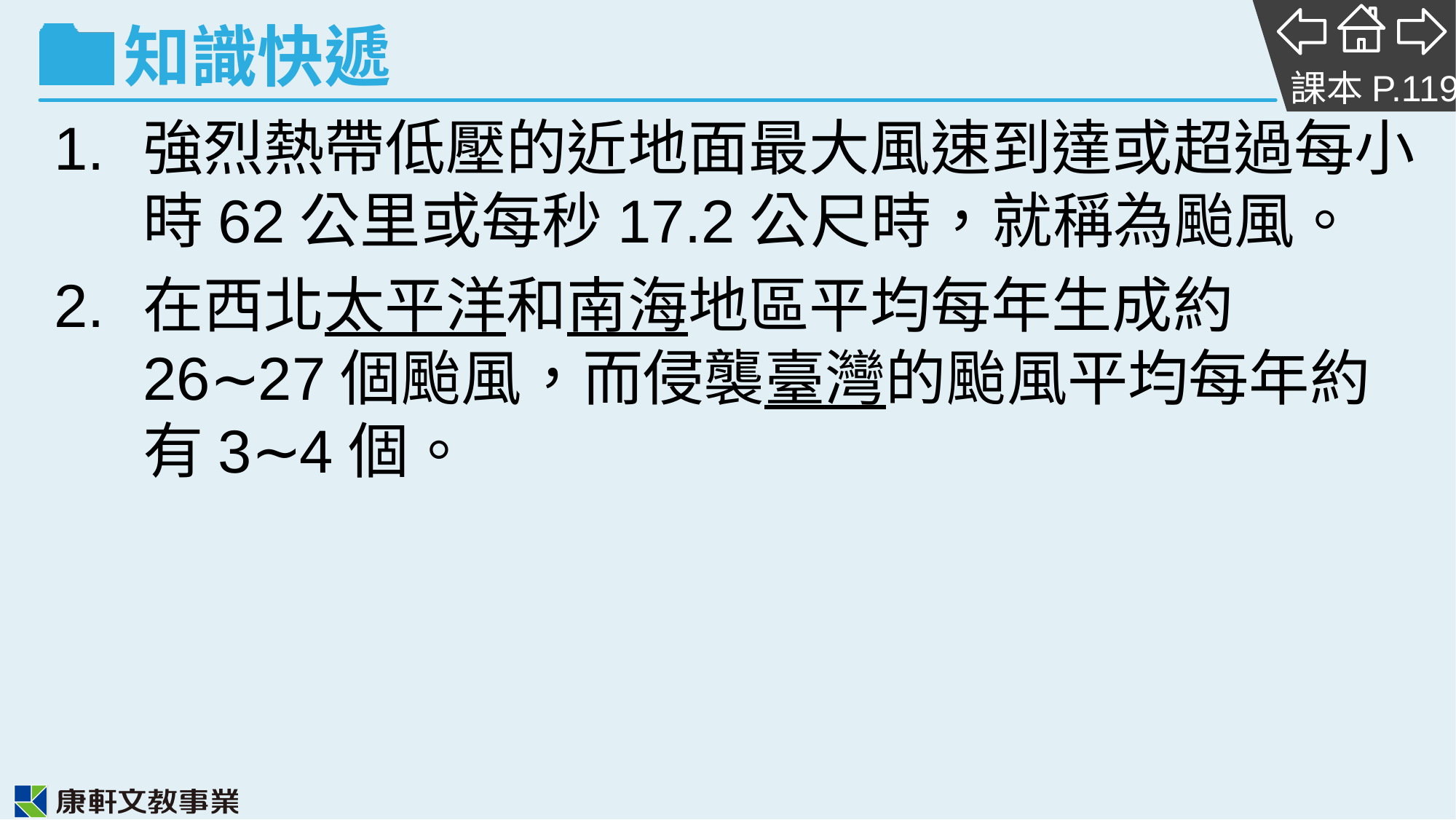

課本P.119

強烈熱帶低壓的近地面最大風速到達或超過每小時62公里或每秒17.2公尺時，就稱為颱風。
在西北太平洋和南海地區平均每年生成約26∼27個颱風，而侵襲臺灣的颱風平均每年約有3∼4個。